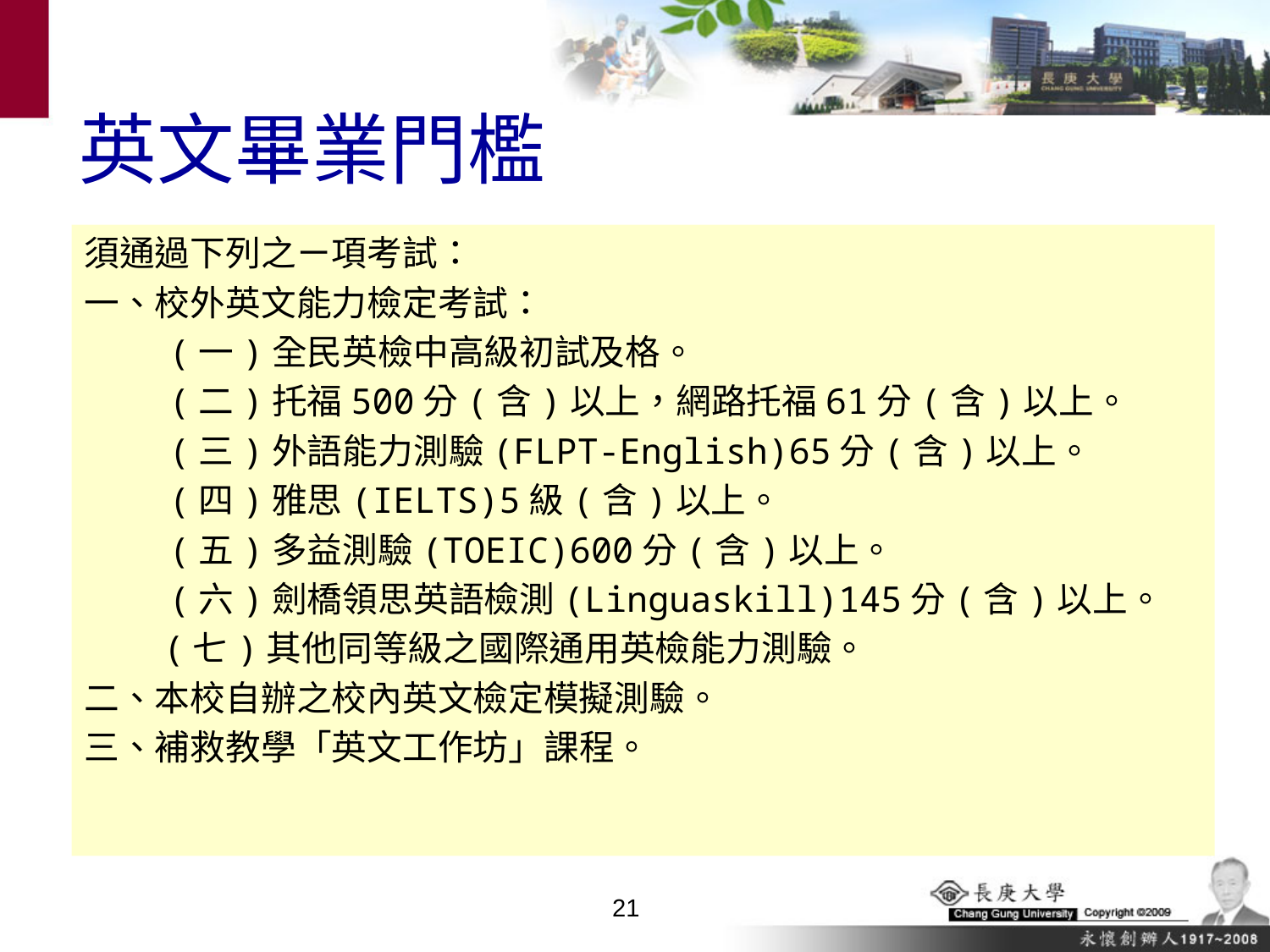

# 英文畢業門檻
須通過下列之ㄧ項考試：
一、校外英文能力檢定考試：
    (一)全民英檢中高級初試及格。
    (二)托福500分(含)以上，網路托福61分(含)以上。
    (三)外語能力測驗(FLPT-English)65分(含)以上。
    (四)雅思(IELTS)5級(含)以上。
    (五)多益測驗(TOEIC)600分(含)以上。
    (六)劍橋領思英語檢測(Linguaskill)145分(含)以上。
　　(七)其他同等級之國際通用英檢能力測驗。
二、本校自辦之校內英文檢定模擬測驗。
三、補救教學「英文工作坊」課程。

21